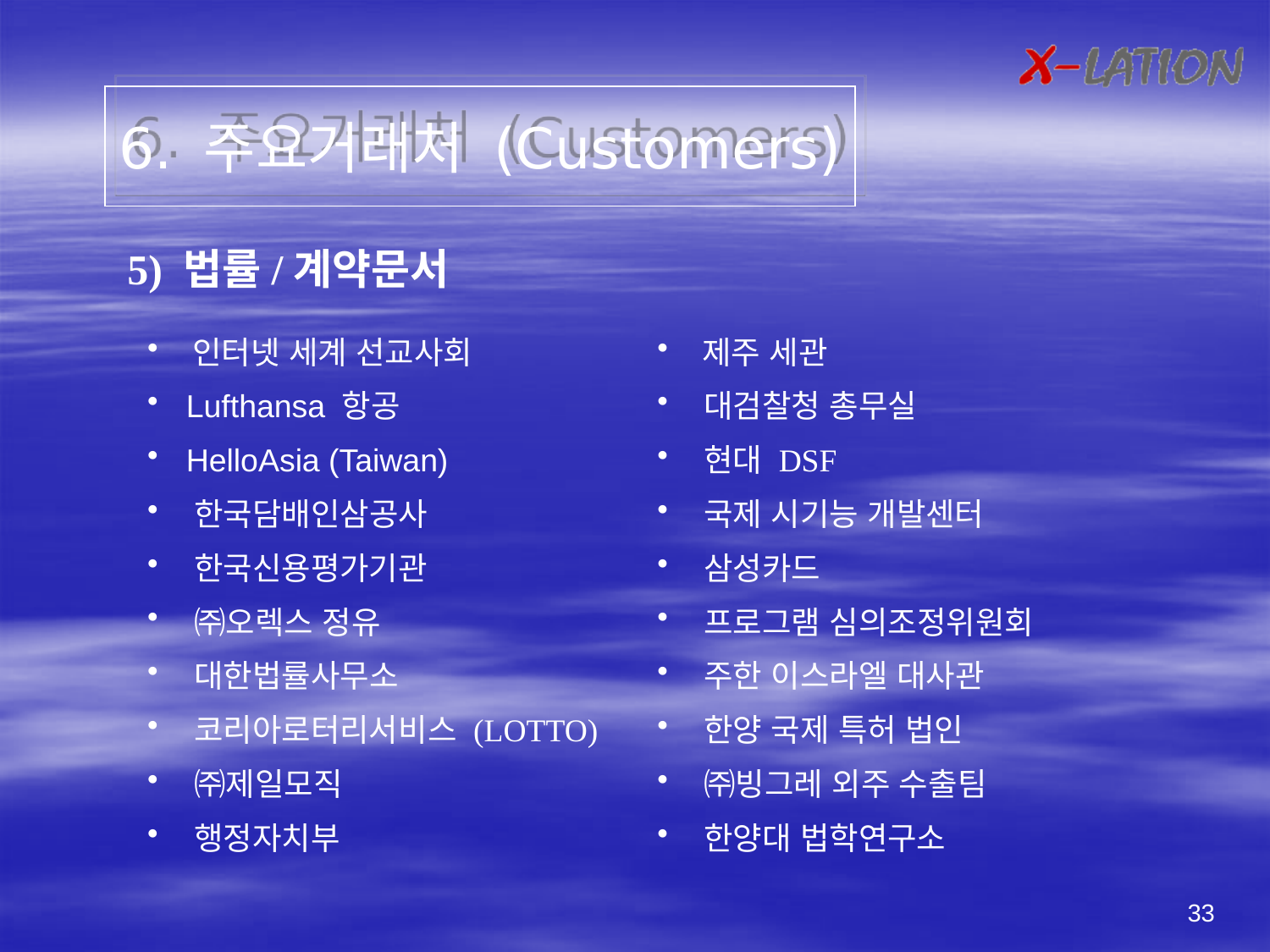

6. 주요거래처 (Customers)
5) 법률/계약문서
 인터넷 세계 선교사회
 Lufthansa 항공
 HelloAsia (Taiwan)
 한국담배인삼공사
 한국신용평가기관
 ㈜오렉스 정유
 대한법률사무소
 코리아로터리서비스 (LOTTO)
 ㈜제일모직
 행정자치부
 제주 세관
 대검찰청 총무실
 현대 DSF
 국제 시기능 개발센터
 삼성카드
 프로그램 심의조정위원회
 주한 이스라엘 대사관
 한양 국제 특허 법인
 ㈜빙그레 외주 수출팀
 한양대 법학연구소

33